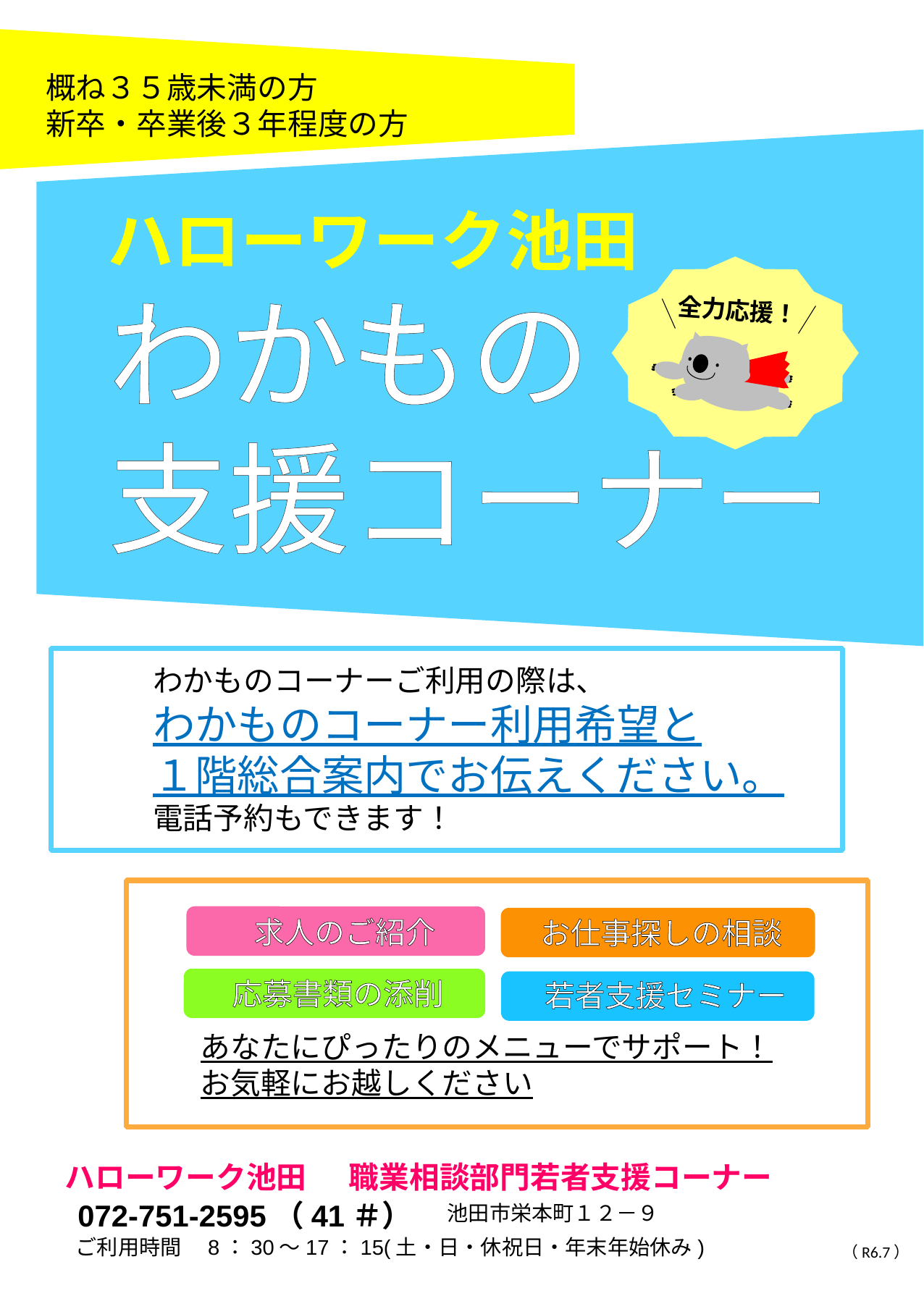

概ね３５歳未満の方
新卒・卒業後３年程度の方
ハローワーク池田
わかもの
支援コーナー

全力応援！

わかものコーナーご利用の際は、
わかものコーナー利用希望と
１階総合案内でお伝えください。
電話予約もできます！

求人のご紹介

お仕事探しの相談

応募書類の添削
若者支援セミナー

あなたにぴったりのメニューでサポート！
お気軽にお越しください
ハローワーク池田　職業相談部門若者支援コーナー
　072-751-2595（41＃）
池田市栄本町１２－９

ご利用時間　8：30～17：15(土・日・休祝日・年末年始休み)

（R6.7）